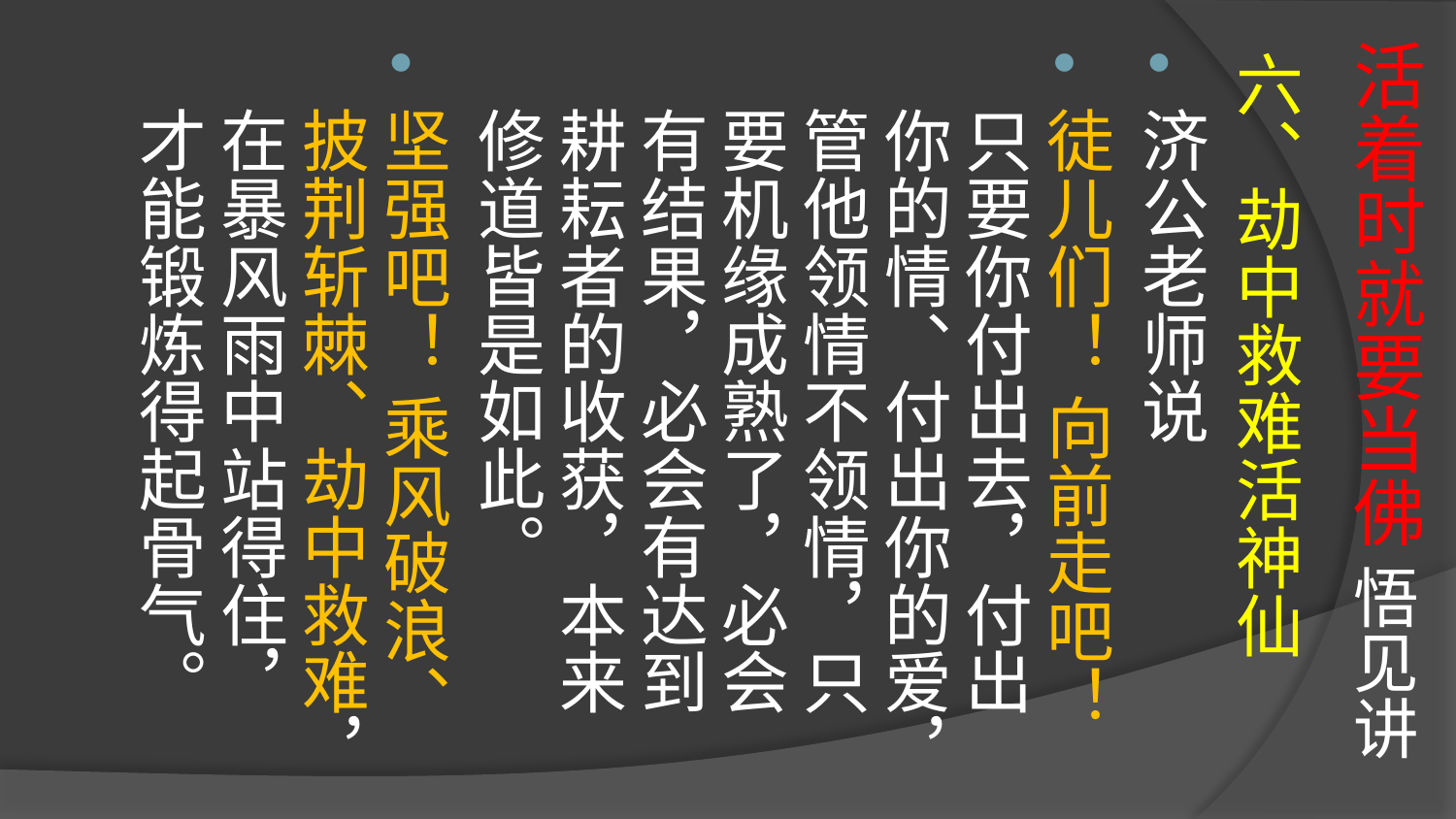

# 活着时就要当佛 悟见讲
六、劫中救难活神仙
济公老师说
徒儿们！ 向前走吧！ 只要你付出去，付出你的情、付出你的爱，管他领情不领情，只要机缘成熟了，必会有结果，必会有达到耕耘者的收获，本来修道皆是如此。
坚强吧！ 乘风破浪、披荆斩棘、劫中救难，在暴风雨中站得住，才能锻炼得起骨气。